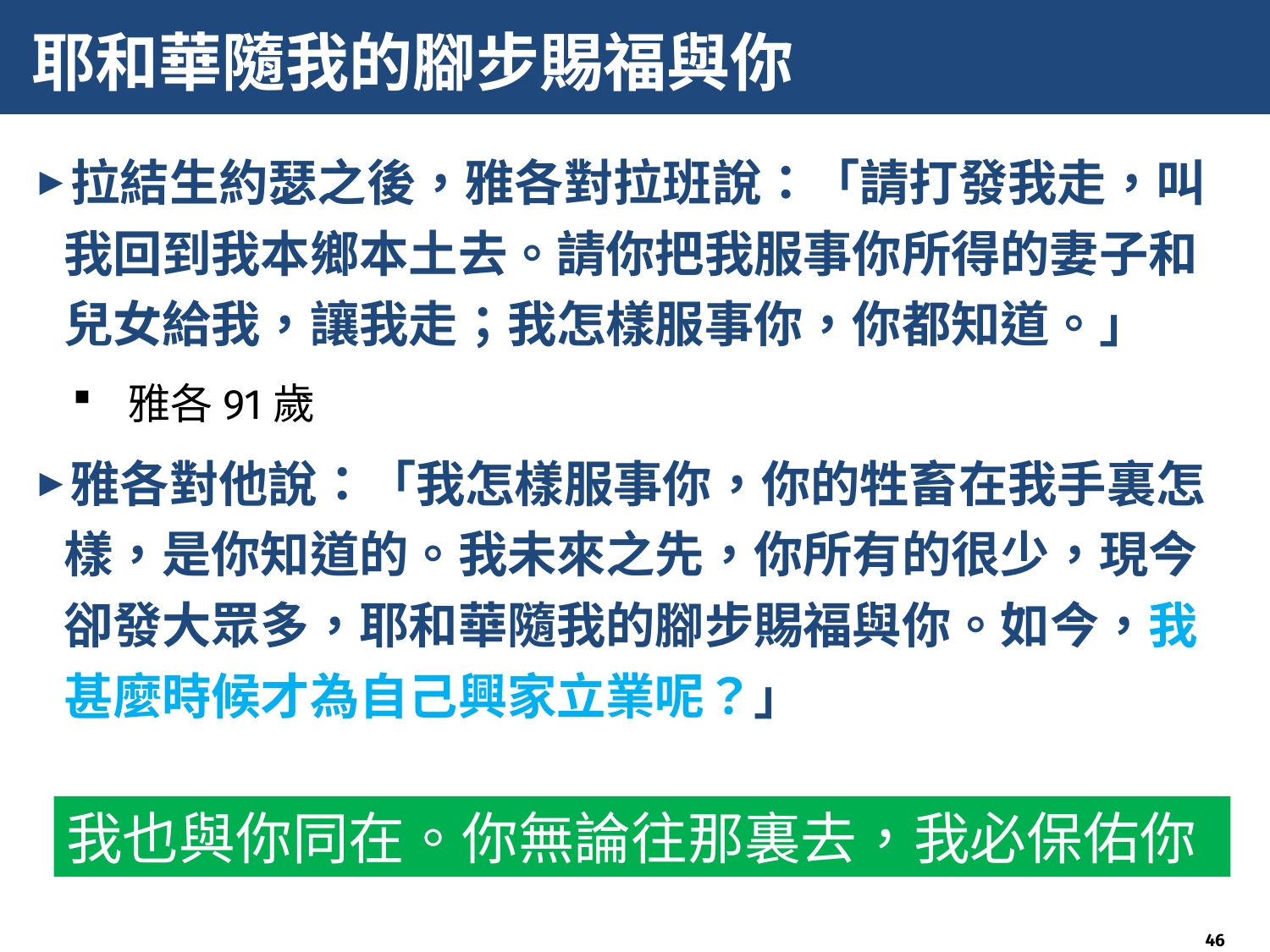

# 耶和華隨我的腳步賜福與你
拉結生約瑟之後，雅各對拉班說：「請打發我走，叫我回到我本鄉本土去。請你把我服事你所得的妻子和兒女給我，讓我走；我怎樣服事你，你都知道。」
雅各91歲
雅各對他說：「我怎樣服事你，你的牲畜在我手裏怎樣，是你知道的。我未來之先，你所有的很少，現今卻發大眾多，耶和華隨我的腳步賜福與你。如今，我甚麼時候才為自己興家立業呢？」
我也與你同在。你無論往那裏去，我必保佑你